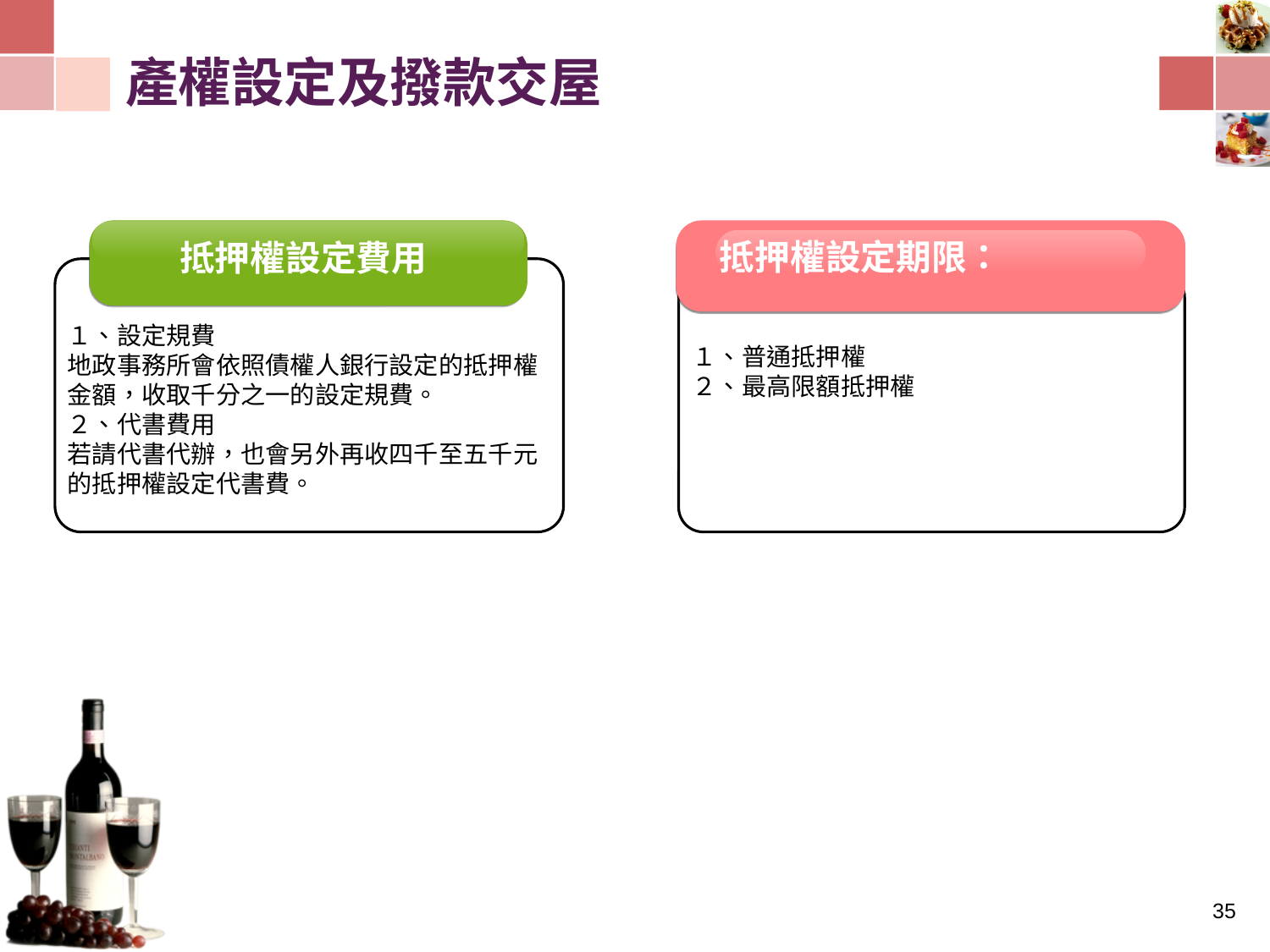

# 產權設定及撥款交屋

抵押權設定期限：

１、普通抵押權
２、最高限額抵押權

抵押權設定費用

１、設定規費
地政事務所會依照債權人銀行設定的抵押權金額，收取千分之一的設定規費。
２、代書費用
若請代書代辦，也會另外再收四千至五千元的抵押權設定代書費。
35